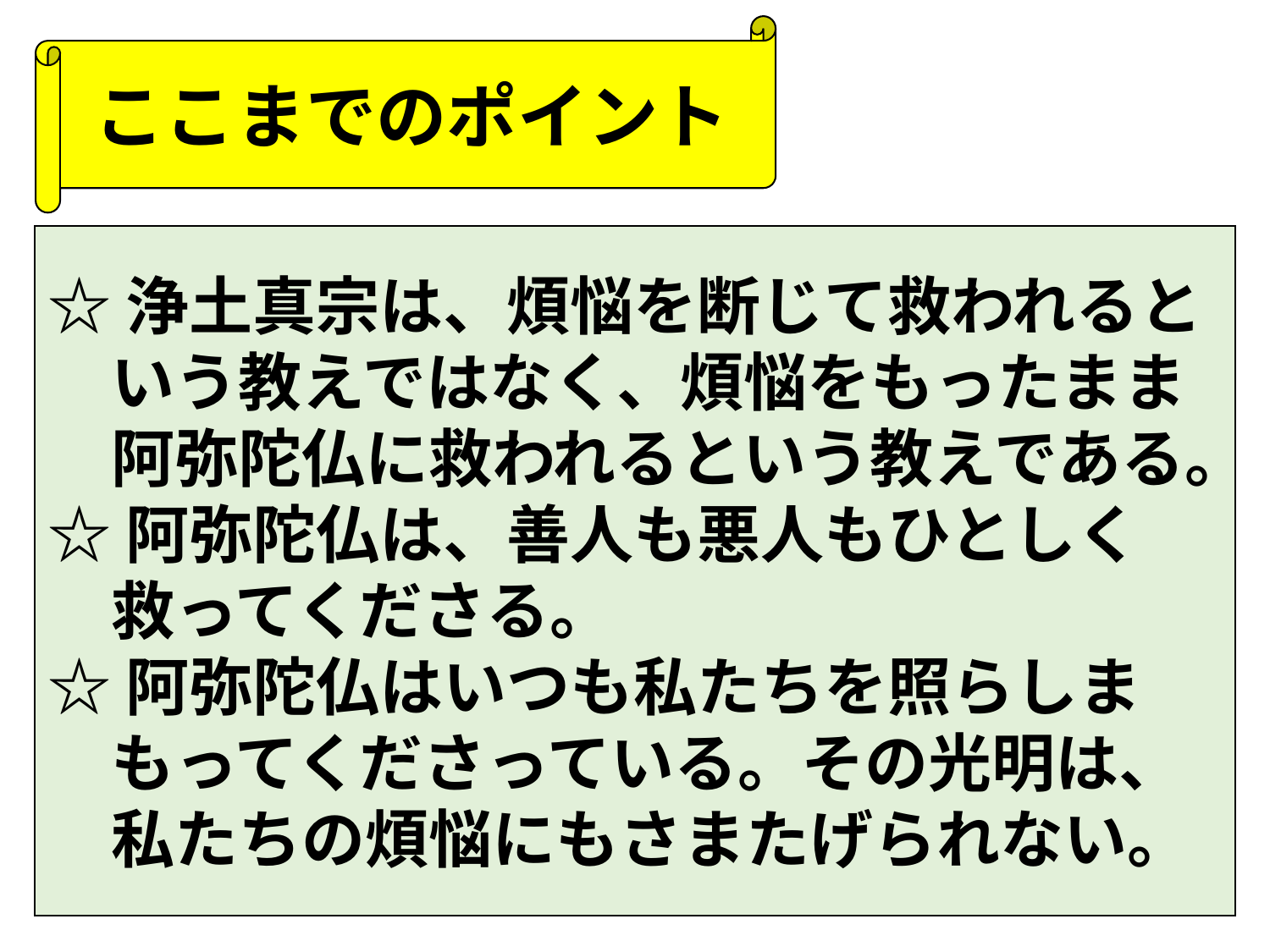

ここまでのポイント
☆浄土真宗は、煩悩を断じて救われると
　いう教えではなく、煩悩をもったまま
　阿弥陀仏に救われるという教えである。
☆阿弥陀仏は、善人も悪人もひとしく
　救ってくださる。
☆阿弥陀仏はいつも私たちを照らしま
　もってくださっている。その光明は、
　私たちの煩悩にもさまたげられない。